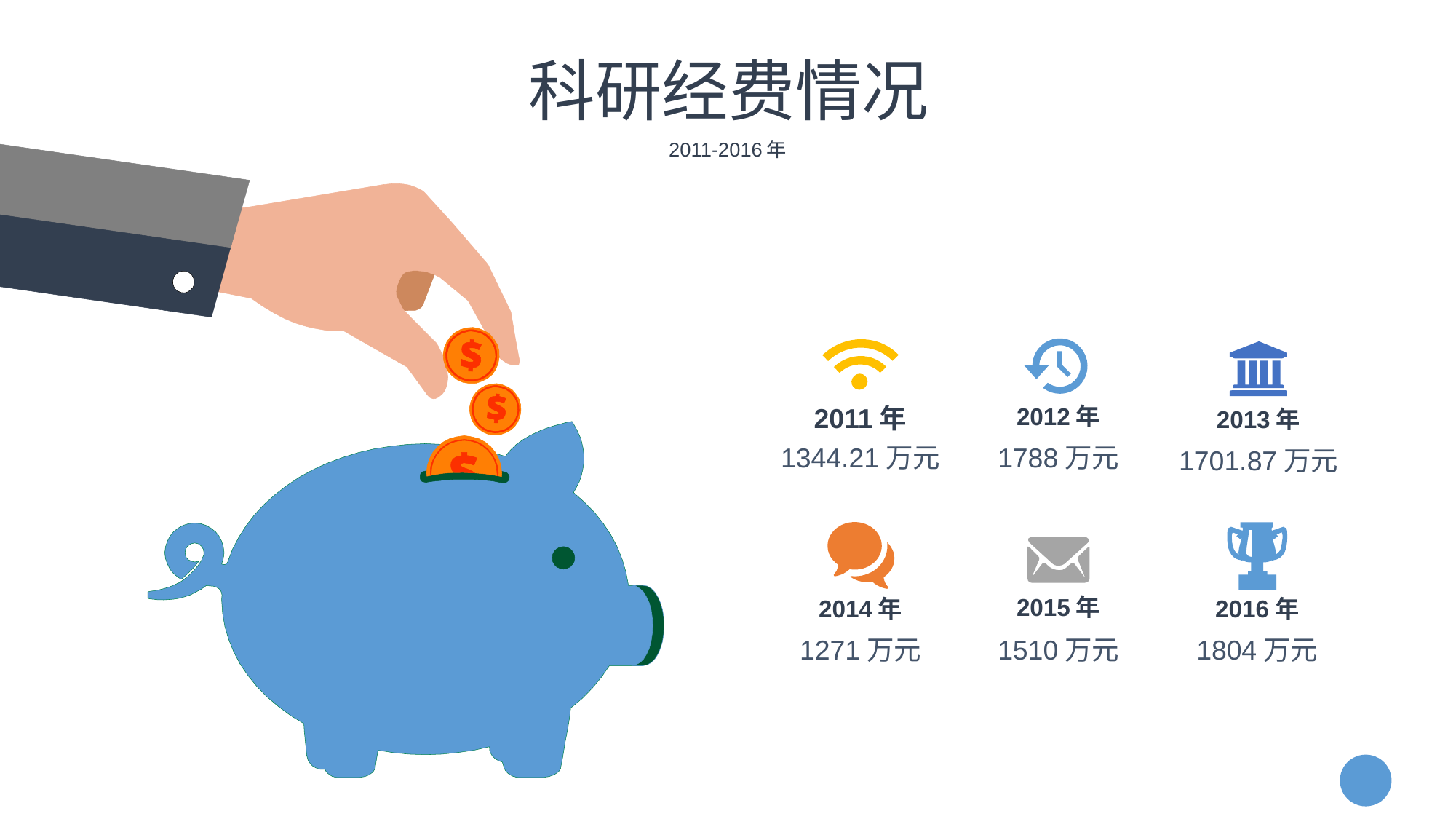

# 科研经费情况
2011-2016年

2011年
1344.21万元

2012年
1788万元

2013年
1701.87万元

2014年
1271万元

2016年
1804万元

2015年
1510万元
11